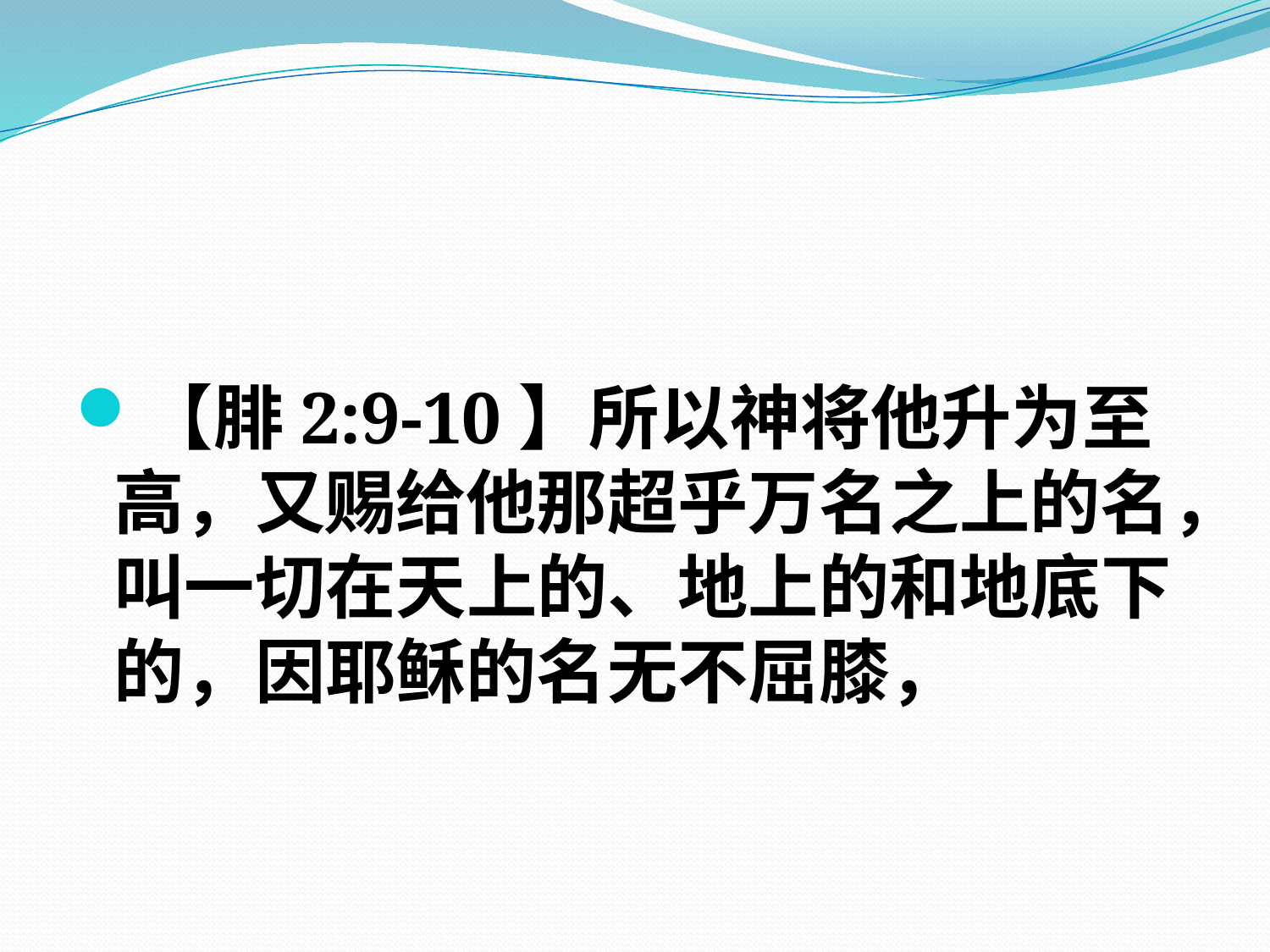

#

【腓2:9-10】所以神将他升为至高，又赐给他那超乎万名之上的名，叫一切在天上的、地上的和地底下的，因耶稣的名无不屈膝，